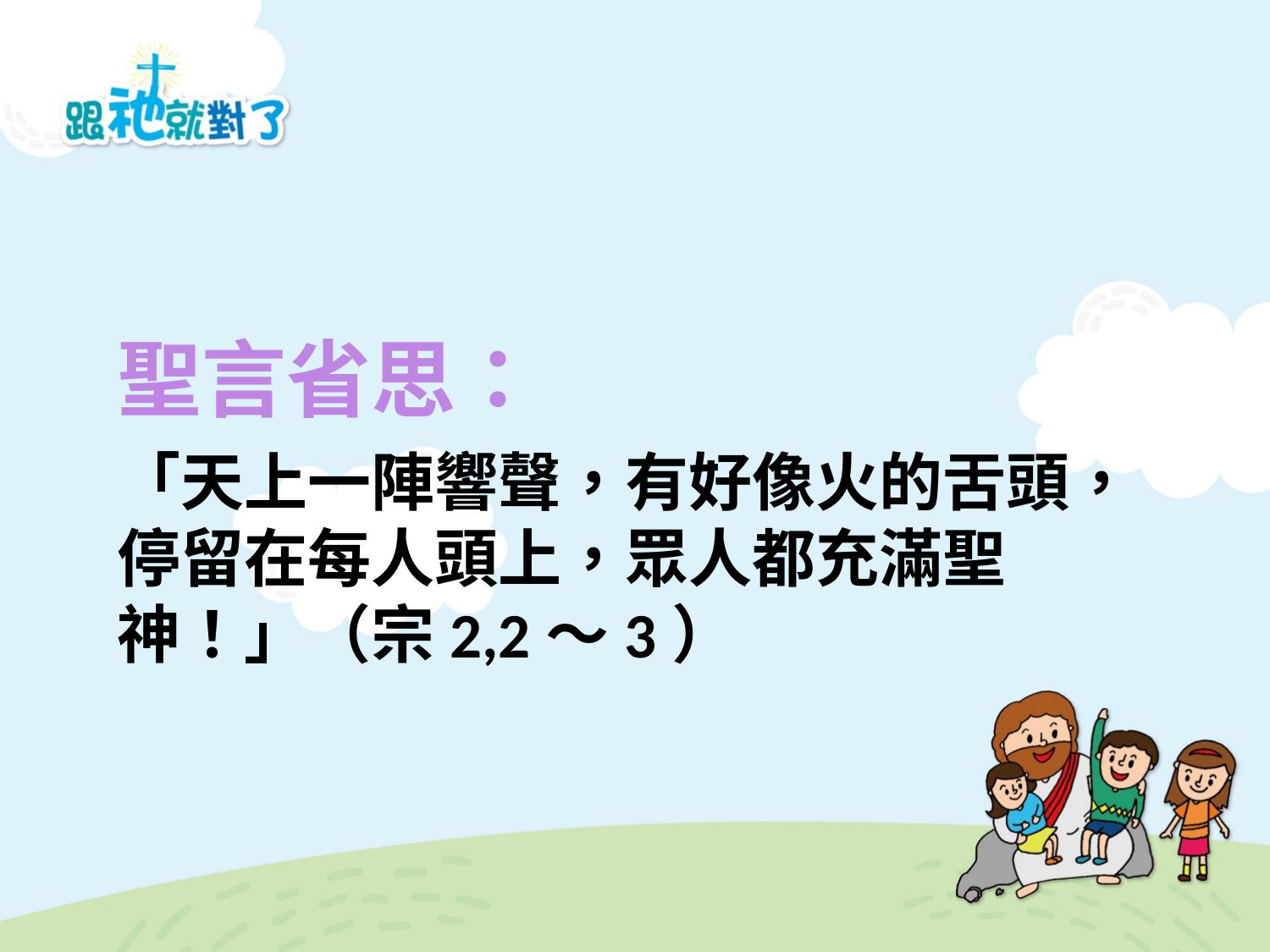

聖言省思：
「天上一陣響聲，有好像火的舌頭，停留在每人頭上，眾人都充滿聖神！」（宗2,2～3）